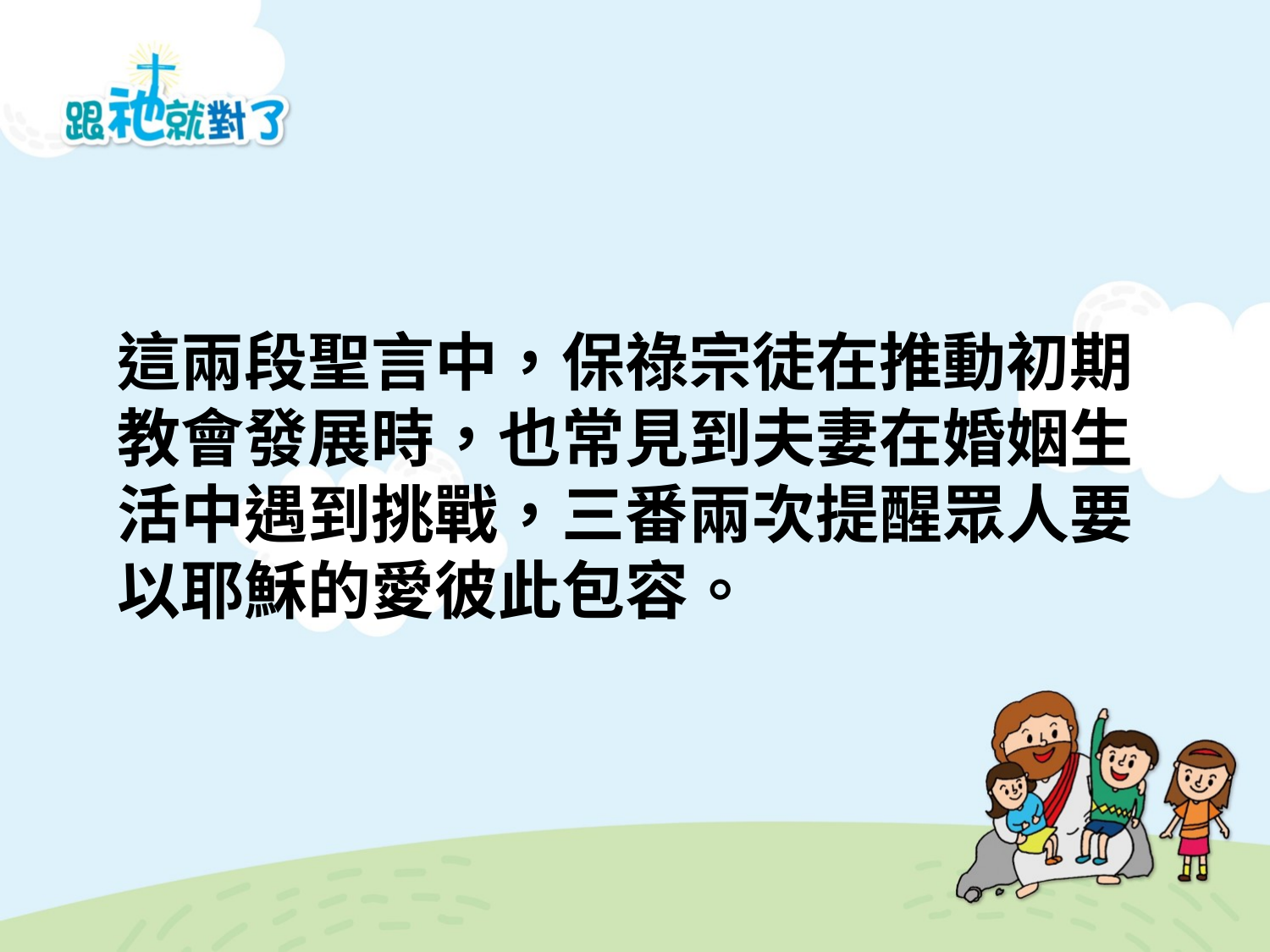

這兩段聖言中，保祿宗徒在推動初期教會發展時，也常見到夫妻在婚姻生活中遇到挑戰，三番兩次提醒眾人要以耶穌的愛彼此包容。